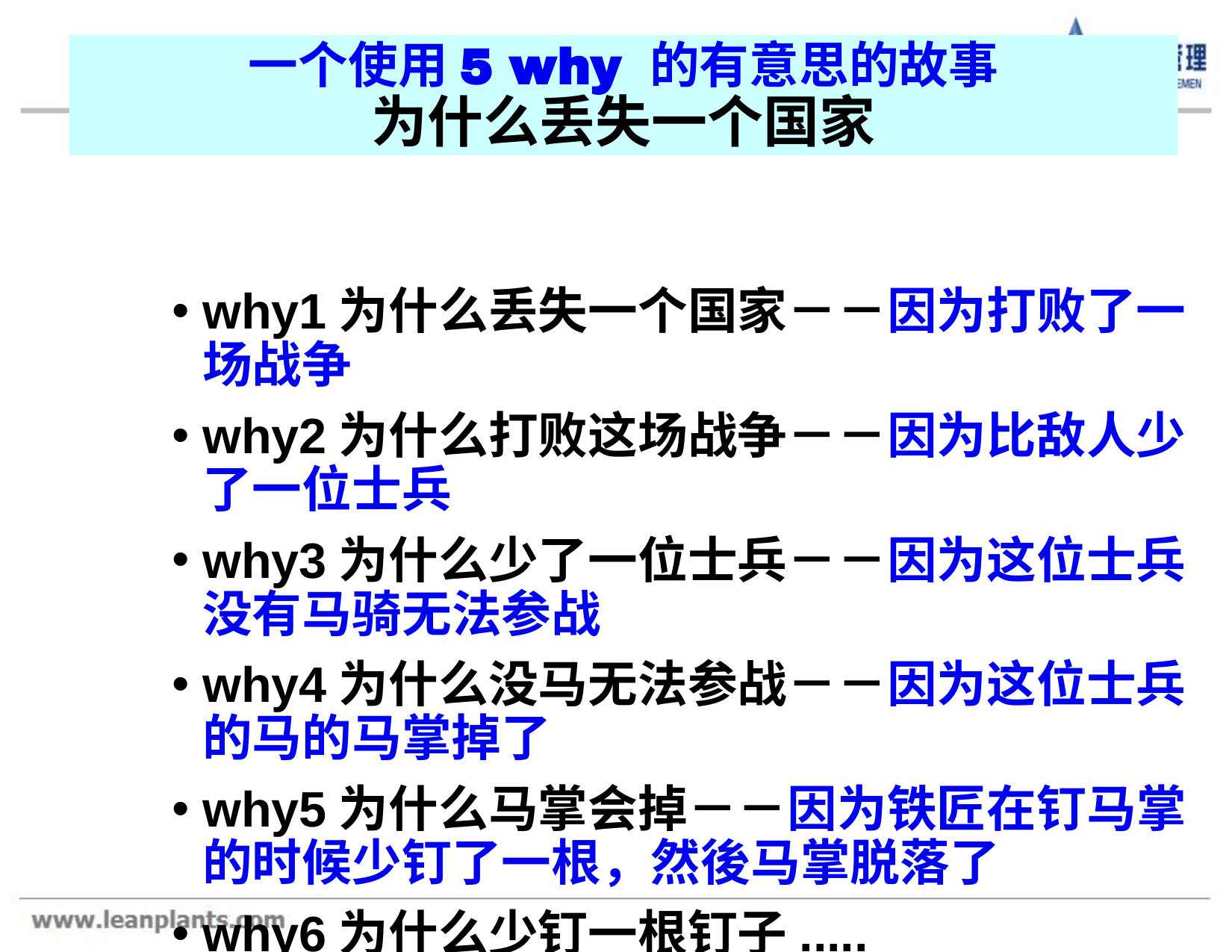

一个使用5 why 的有意思的故事
为什么丢失一个国家
why1为什么丢失一个国家－－因为打败了一场战争
why2为什么打败这场战争－－因为比敌人少了一位士兵
why3为什么少了一位士兵－－因为这位士兵没有马骑无法参战
why4为什么没马无法参战－－因为这位士兵的马的马掌掉了
why5为什么马掌会掉－－因为铁匠在钉马掌的时候少钉了一根，然後马掌脱落了
why6为什么少钉一根钉子.....